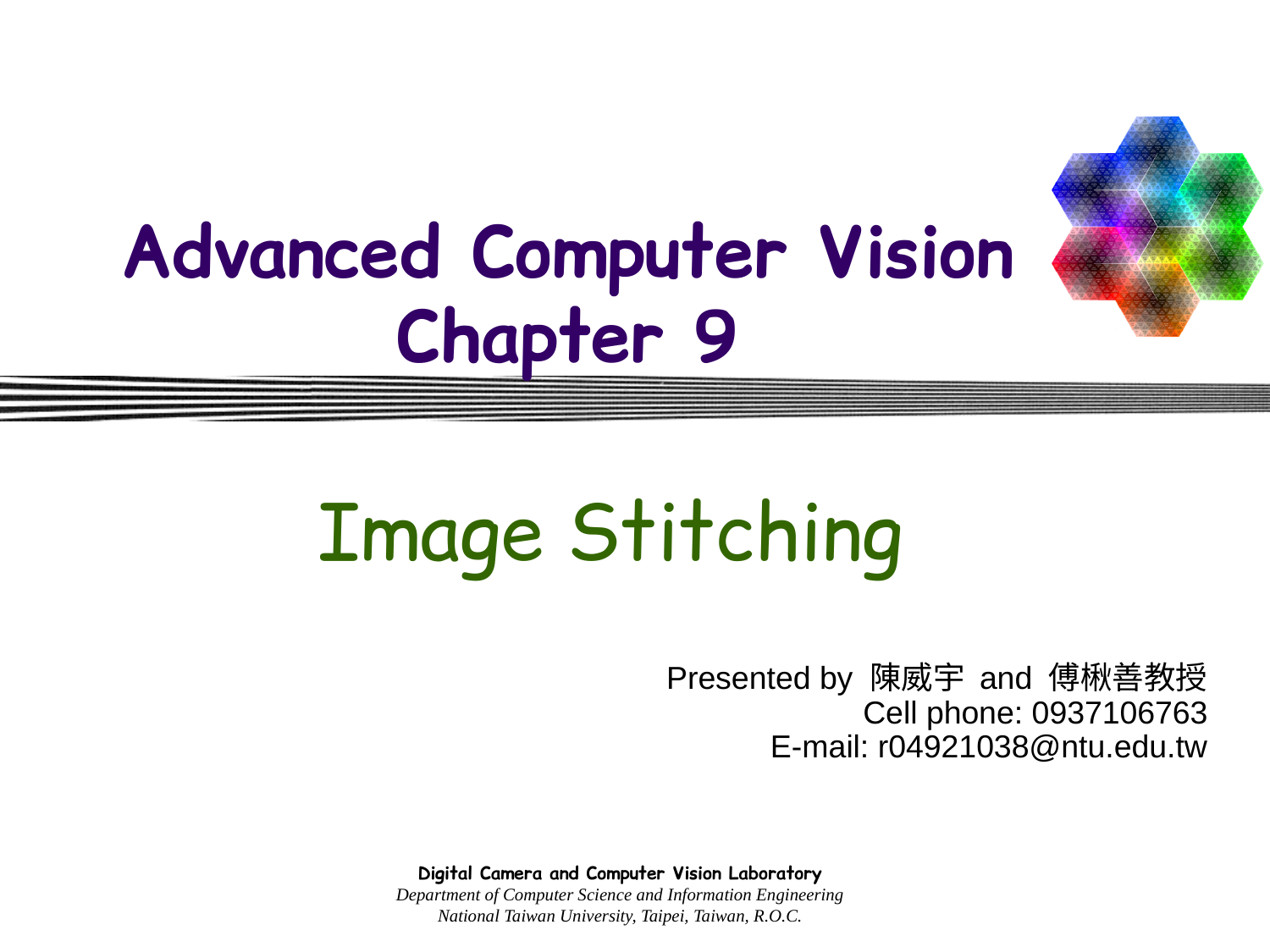

# Advanced Computer Vision Chapter 9
Image Stitching
Presented by 陳威宇 and 傅楸善教授
Cell phone: 0937106763
E-mail: r04921038@ntu.edu.tw

Digital Camera and Computer Vision Laboratory
Department of Computer Science and Information Engineering
National Taiwan University, Taipei, Taiwan, R.O.C.